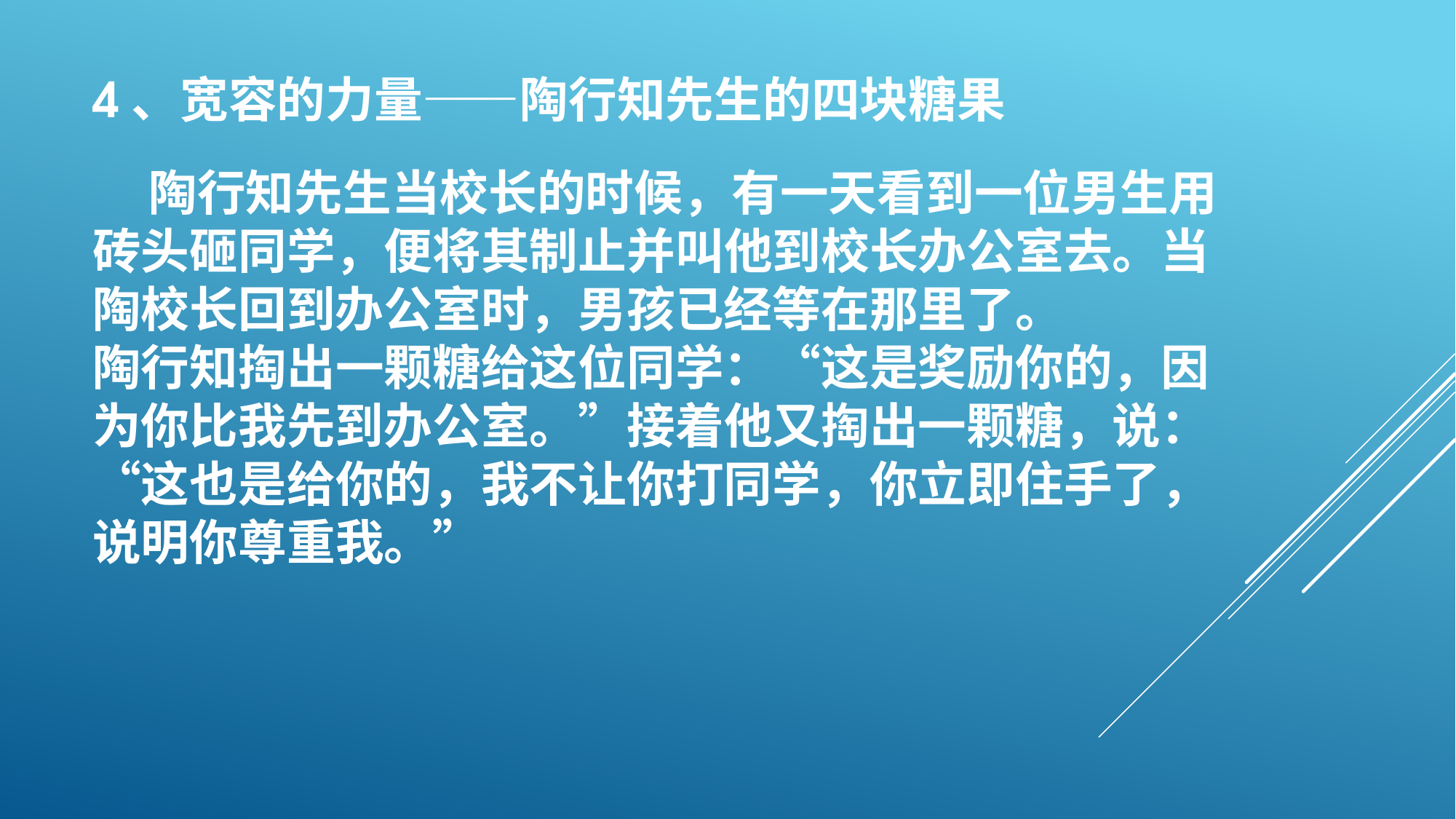

4、宽容的力量——陶行知先生的四块糖果

# 陶行知先生当校长的时候，有一天看到一位男生用砖头砸同学，便将其制止并叫他到校长办公室去。当陶校长回到办公室时，男孩已经等在那里了。 陶行知掏出一颗糖给这位同学：“这是奖励你的，因为你比我先到办公室。”接着他又掏出一颗糖，说：“这也是给你的，我不让你打同学，你立即住手了，说明你尊重我。”